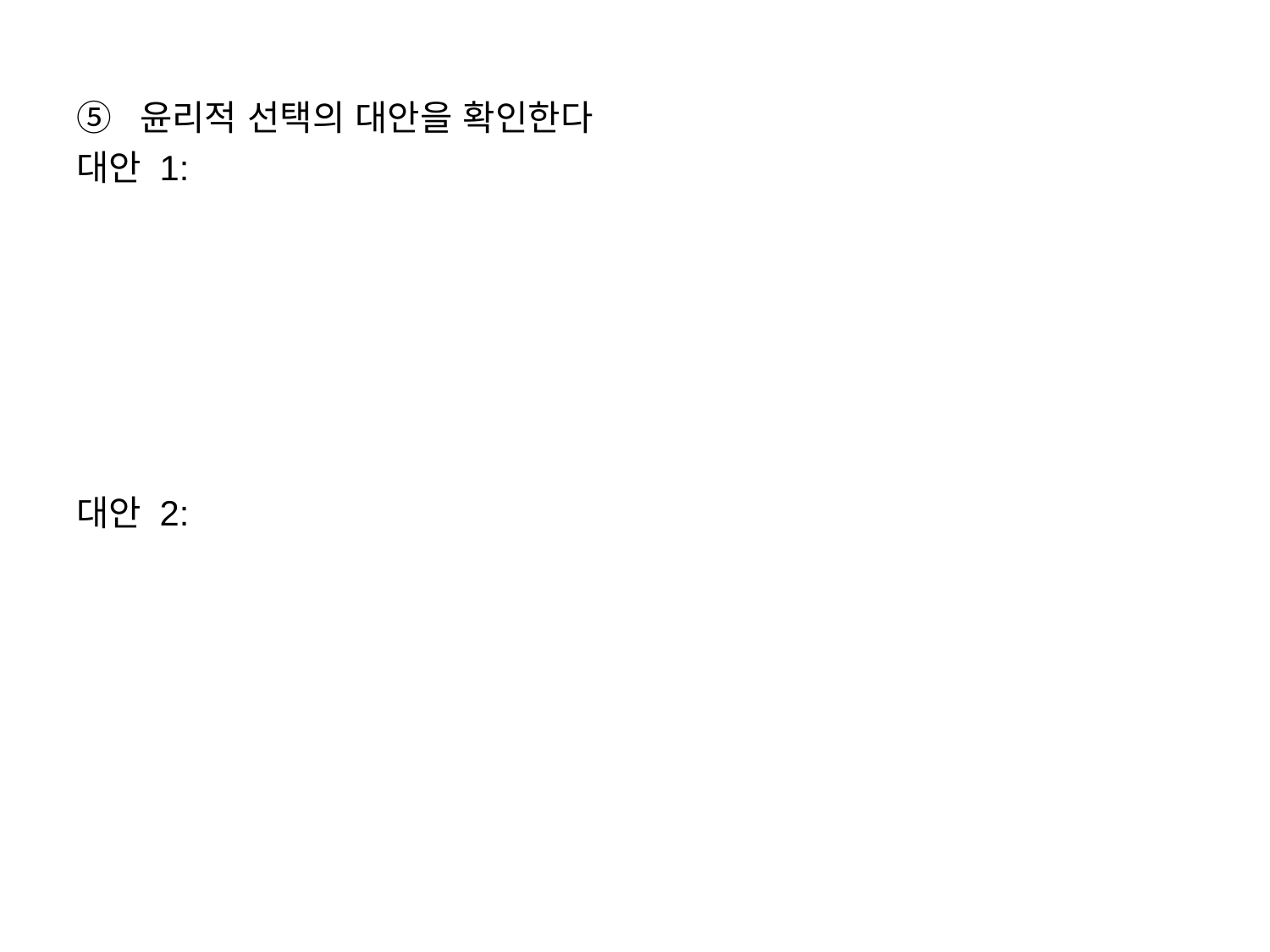

윤리적 선택의 대안을 확인한다
대안 1:

대안 2: